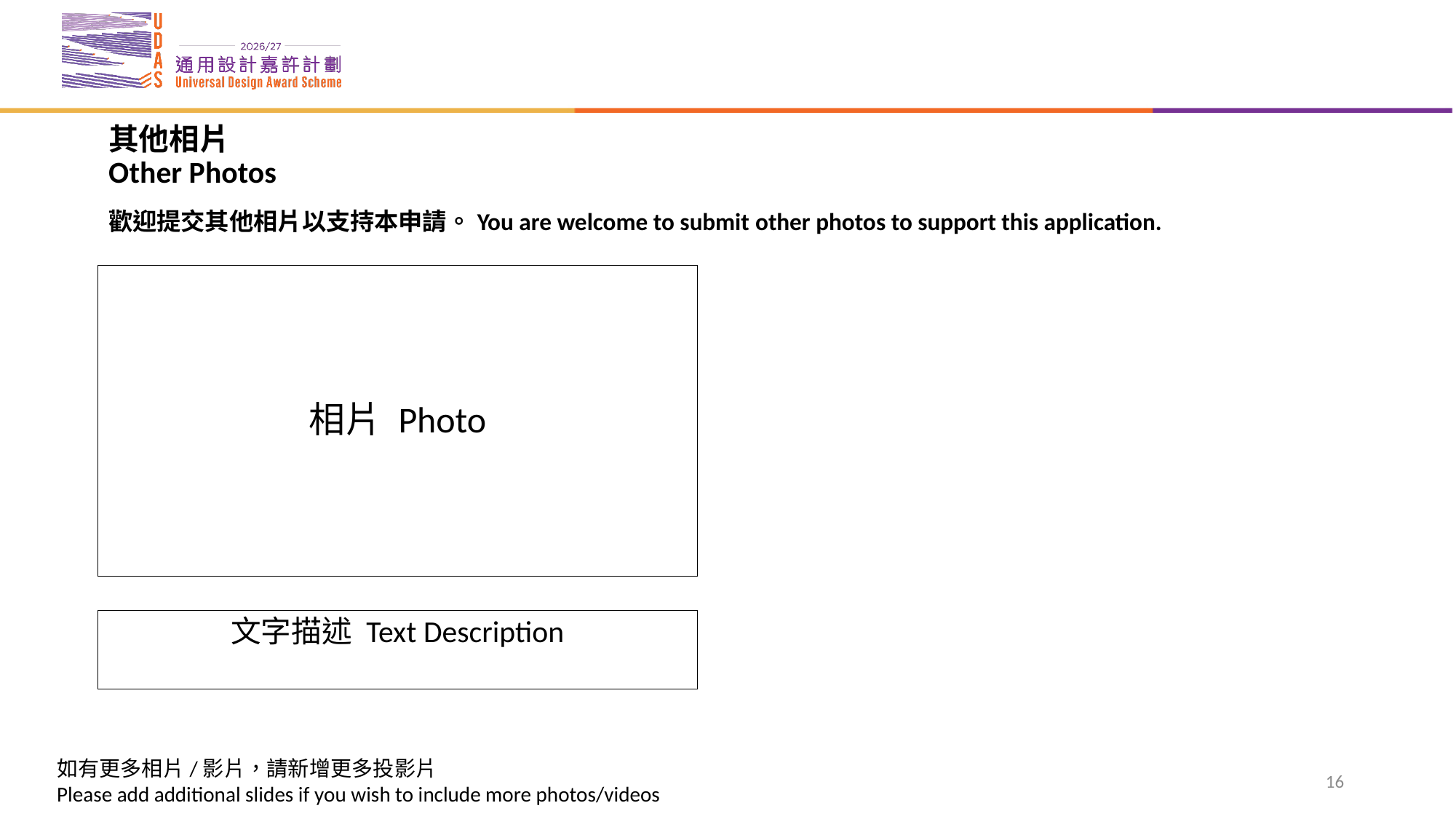

# 其他相片 Other Photos 歡迎提交其他相片以支持本申請。You are welcome to submit other photos to support this application.
相片 Photo
文字描述 Text Description
16